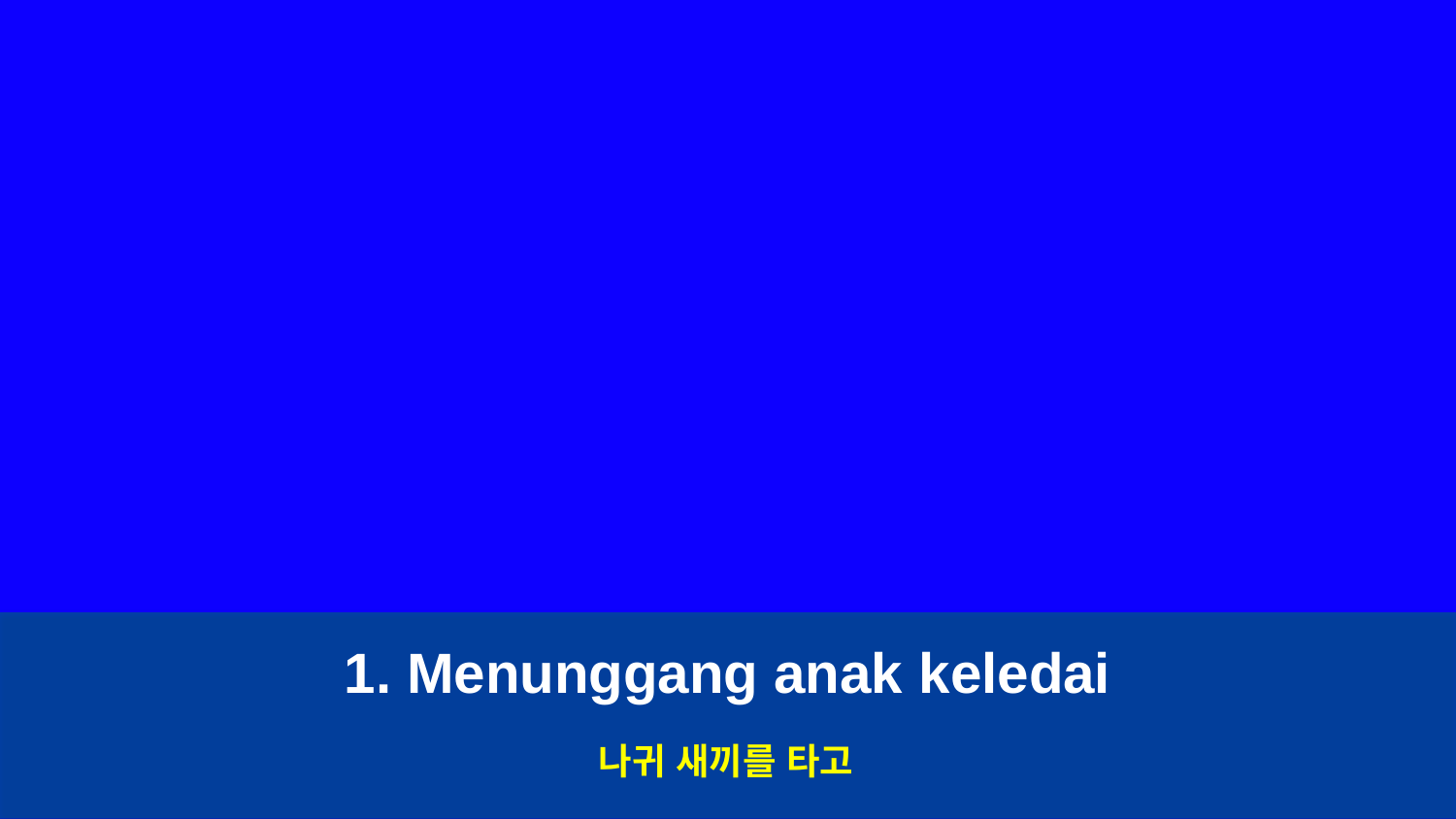

1. Menunggang anak keledai
나귀 새끼를 타고